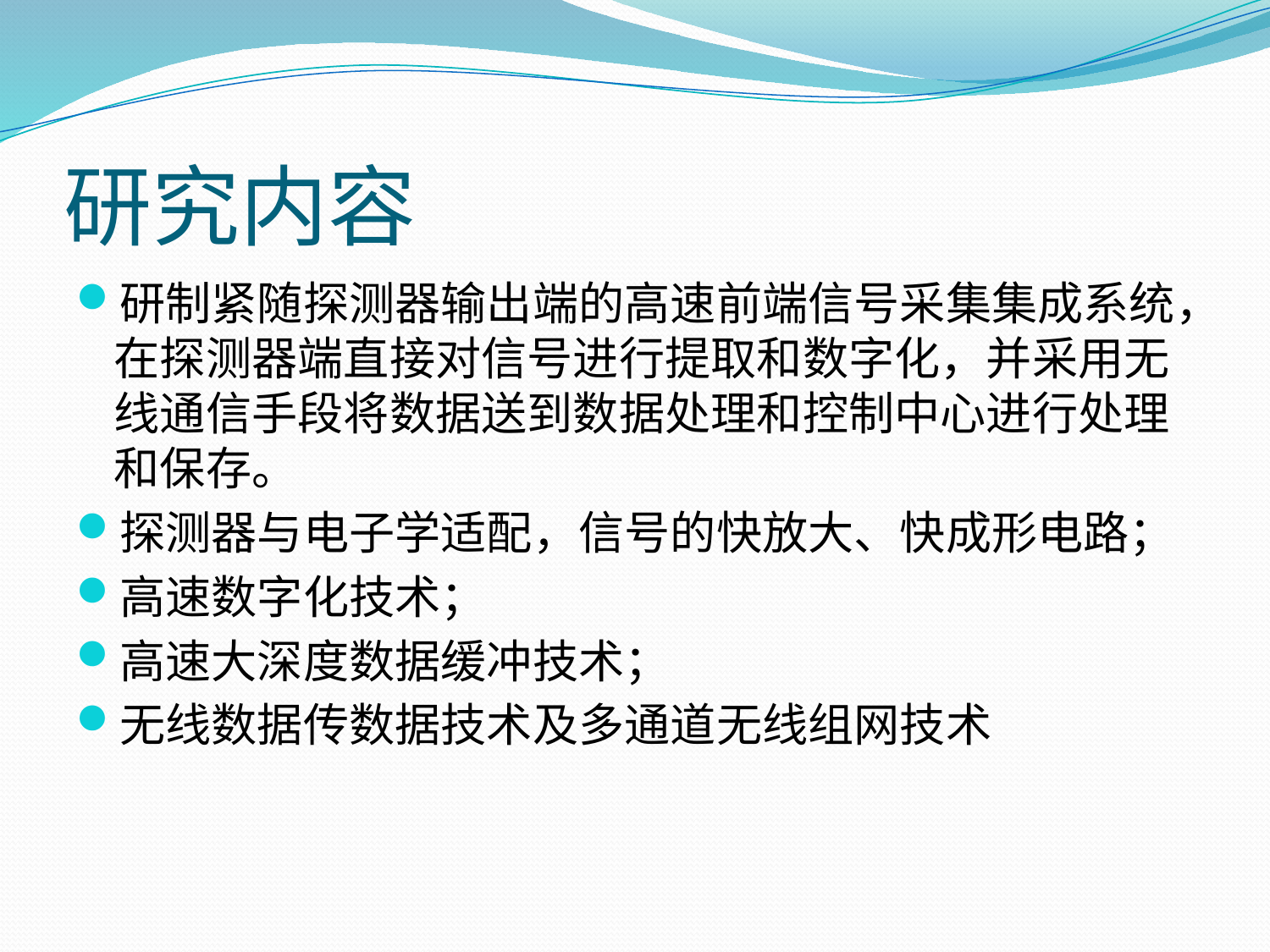

# 研究内容
研制紧随探测器输出端的高速前端信号采集集成系统，在探测器端直接对信号进行提取和数字化，并采用无线通信手段将数据送到数据处理和控制中心进行处理和保存。
探测器与电子学适配，信号的快放大、快成形电路；
高速数字化技术；
高速大深度数据缓冲技术；
无线数据传数据技术及多通道无线组网技术